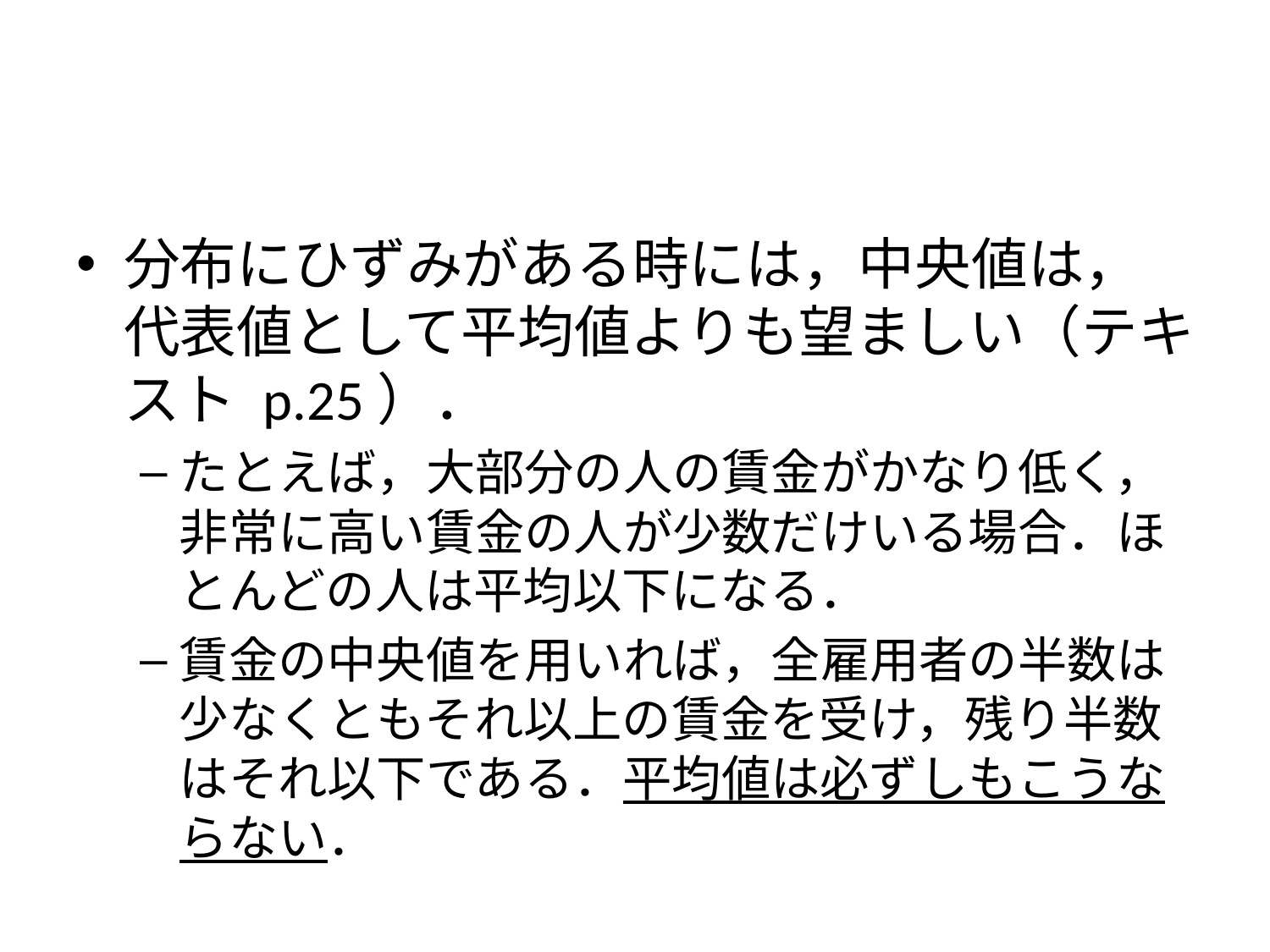

#
分布にひずみがある時には，中央値は，代表値として平均値よりも望ましい（テキスト p.25）．
たとえば，大部分の人の賃金がかなり低く，非常に高い賃金の人が少数だけいる場合．ほとんどの人は平均以下になる．
賃金の中央値を用いれば，全雇用者の半数は少なくともそれ以上の賃金を受け，残り半数はそれ以下である．平均値は必ずしもこうならない．